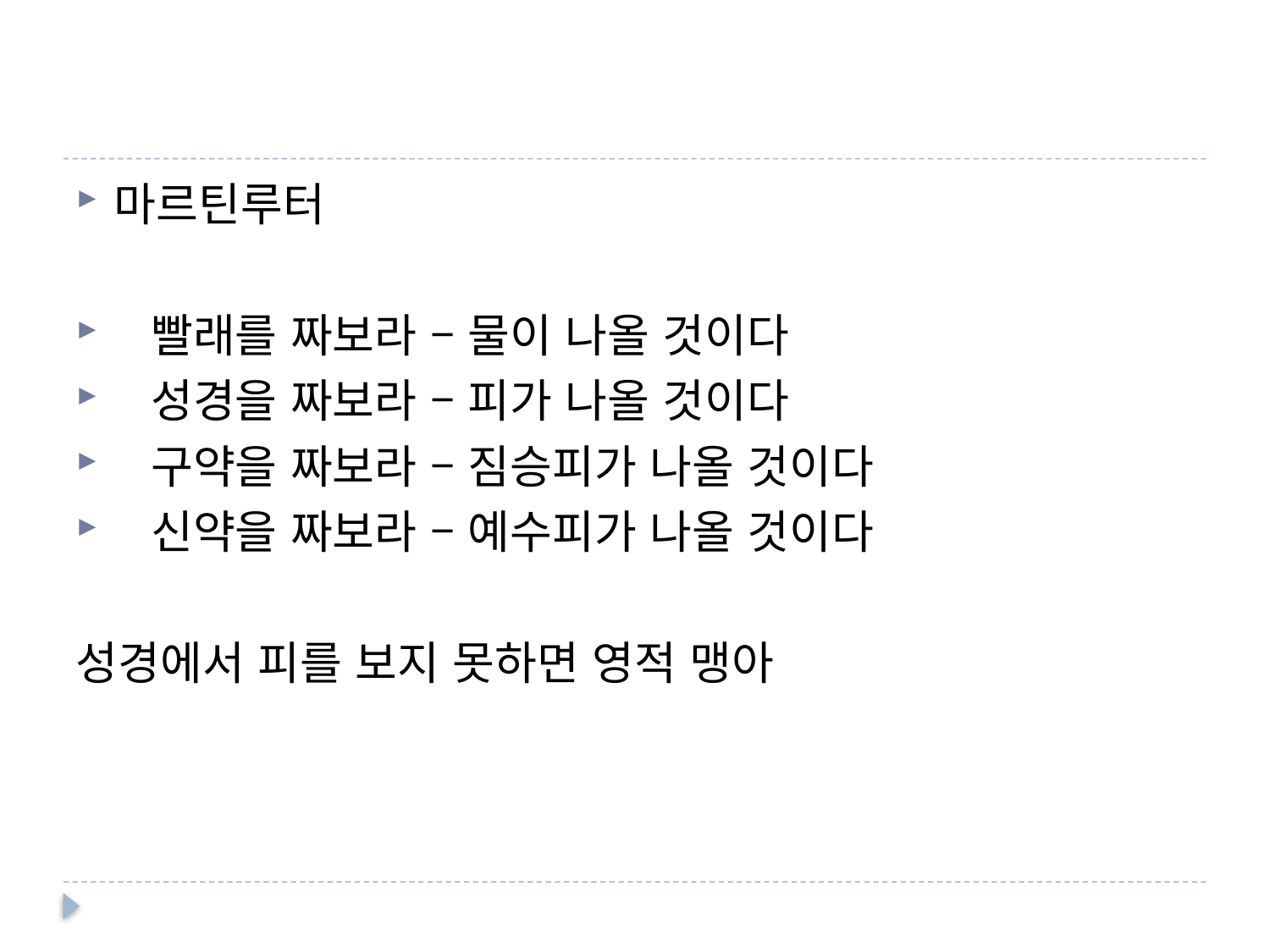

#
마르틴루터

  빨래를 짜보라 – 물이 나올 것이다
  성경을 짜보라 – 피가 나올 것이다
  구약을 짜보라 – 짐승피가 나올 것이다
  신약을 짜보라 – 예수피가 나올 것이다

성경에서 피를 보지 못하면 영적 맹아